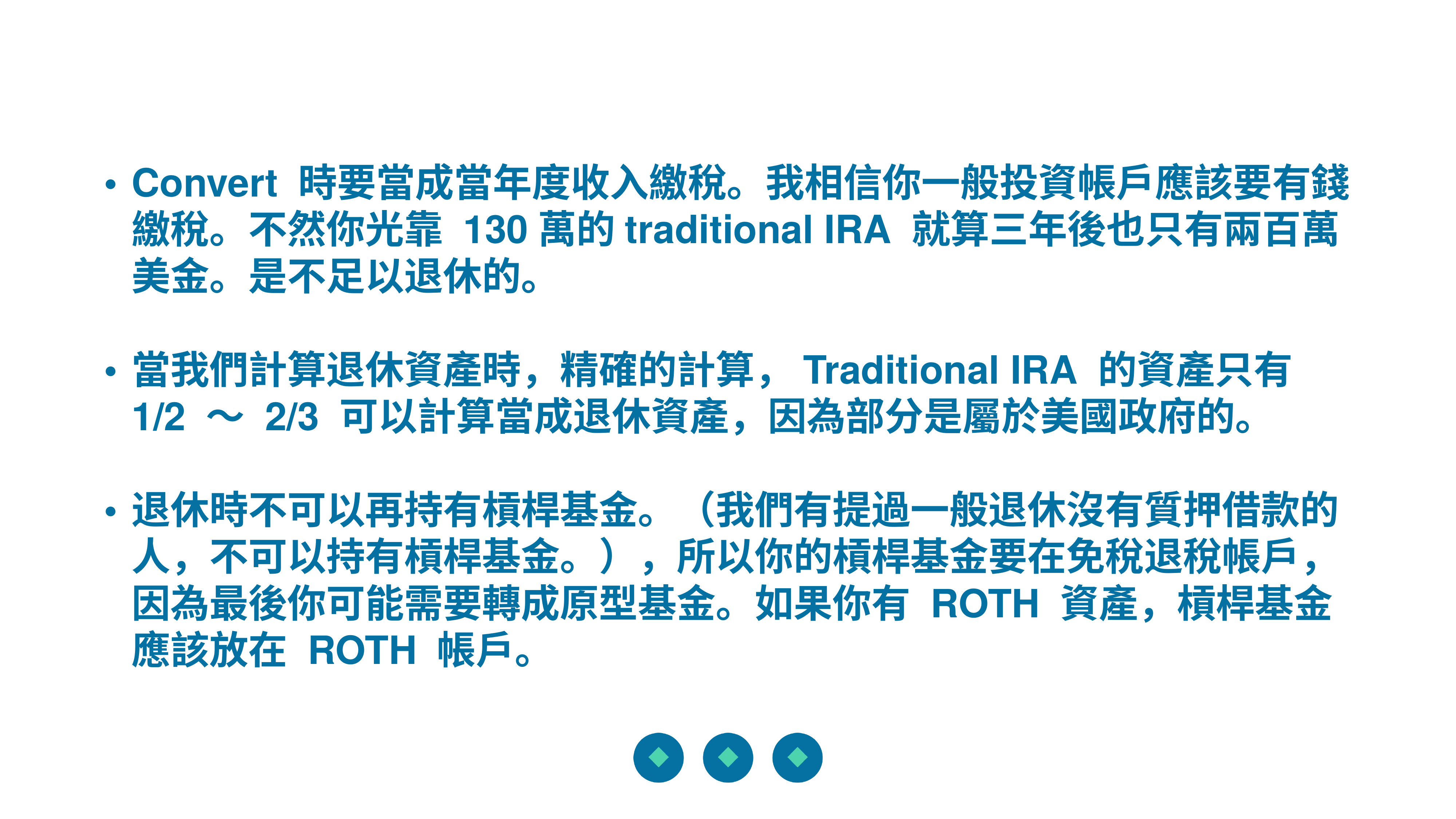

Convert 時要當成當年度收入繳稅。我相信你一般投資帳戶應該要有錢繳稅。不然你光靠 130萬的traditional IRA 就算三年後也只有兩百萬美金。是不足以退休的。

當我們計算退休資產時，精確的計算，Traditional IRA 的資產只有1/2 ～ 2/3 可以計算當成退休資產，因為部分是屬於美國政府的。

退休時不可以再持有槓桿基金。（我們有提過一般退休沒有質押借款的人，不可以持有槓桿基金。），所以你的槓桿基金要在免稅退稅帳戶，因為最後你可能需要轉成原型基金。如果你有 ROTH 資產，槓桿基金應該放在 ROTH 帳戶。